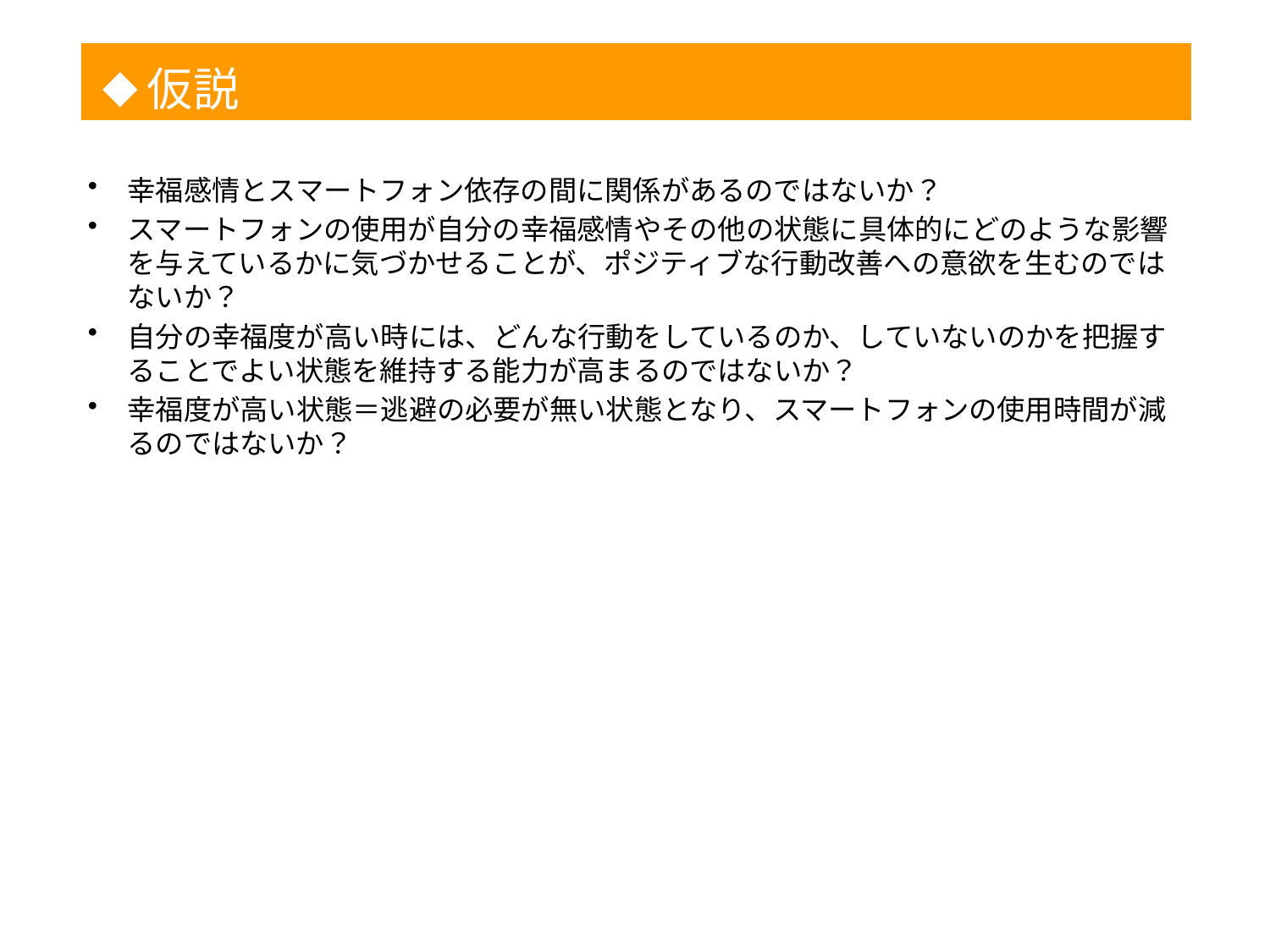

◆
仮説
1
幸福感情とスマートフォン依存の間に関係があるのではないか？
スマートフォンの使用が自分の幸福感情やその他の状態に具体的にどのような影響を与えているかに気づかせることが、ポジティブな行動改善への意欲を生むのではないか？
自分の幸福度が高い時には、どんな行動をしているのか、していないのかを把握することでよい状態を維持する能力が高まるのではないか？
幸福度が高い状態＝逃避の必要が無い状態となり、スマートフォンの使用時間が減るのではないか？